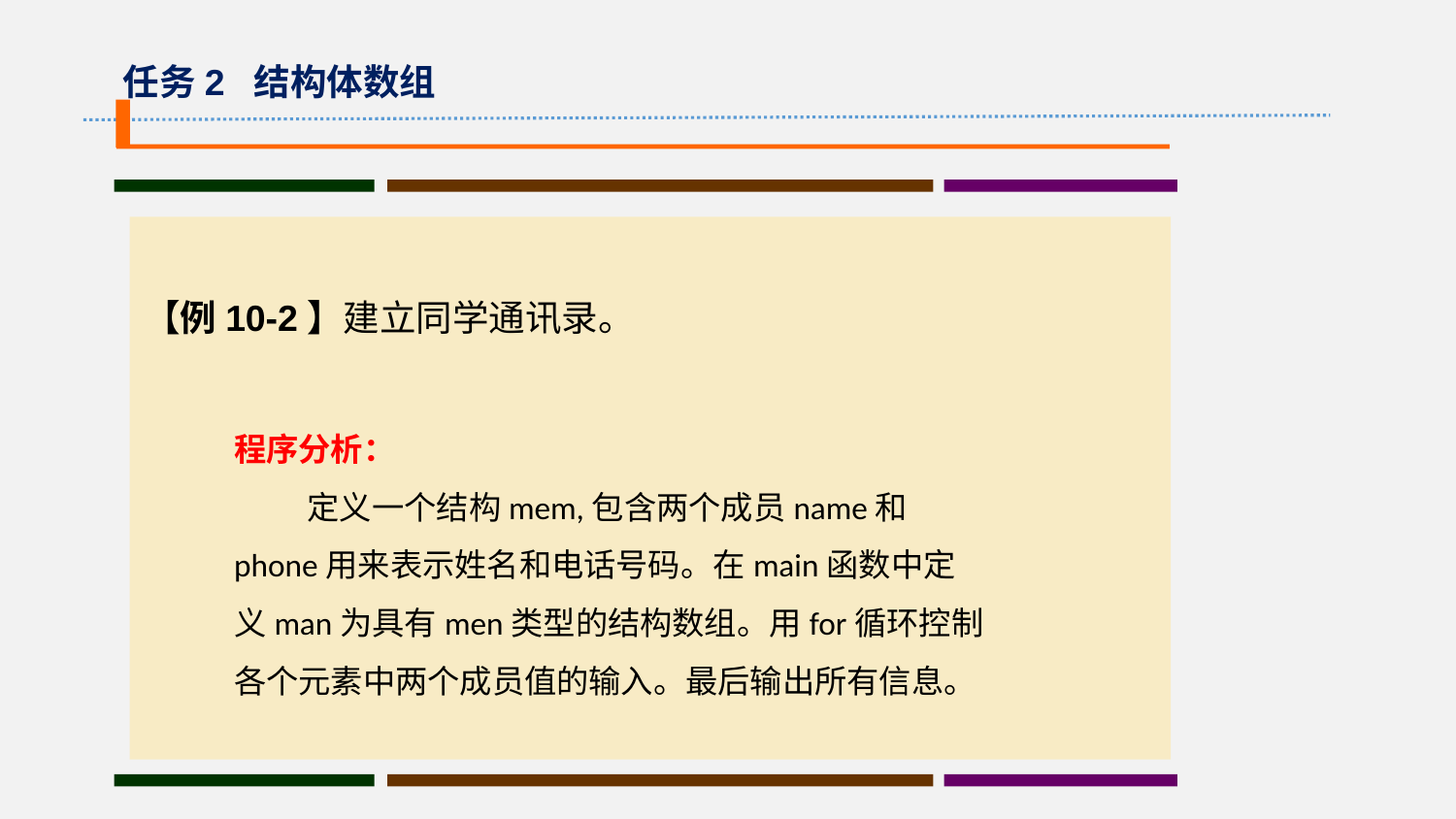

任务2  结构体数组

【例10-2】建立同学通讯录。

程序分析：
         定义一个结构mem,包含两个成员name和phone用来表示姓名和电话号码。在main函数中定义man为具有men类型的结构数组。用for循环控制各个元素中两个成员值的输入。最后输出所有信息。